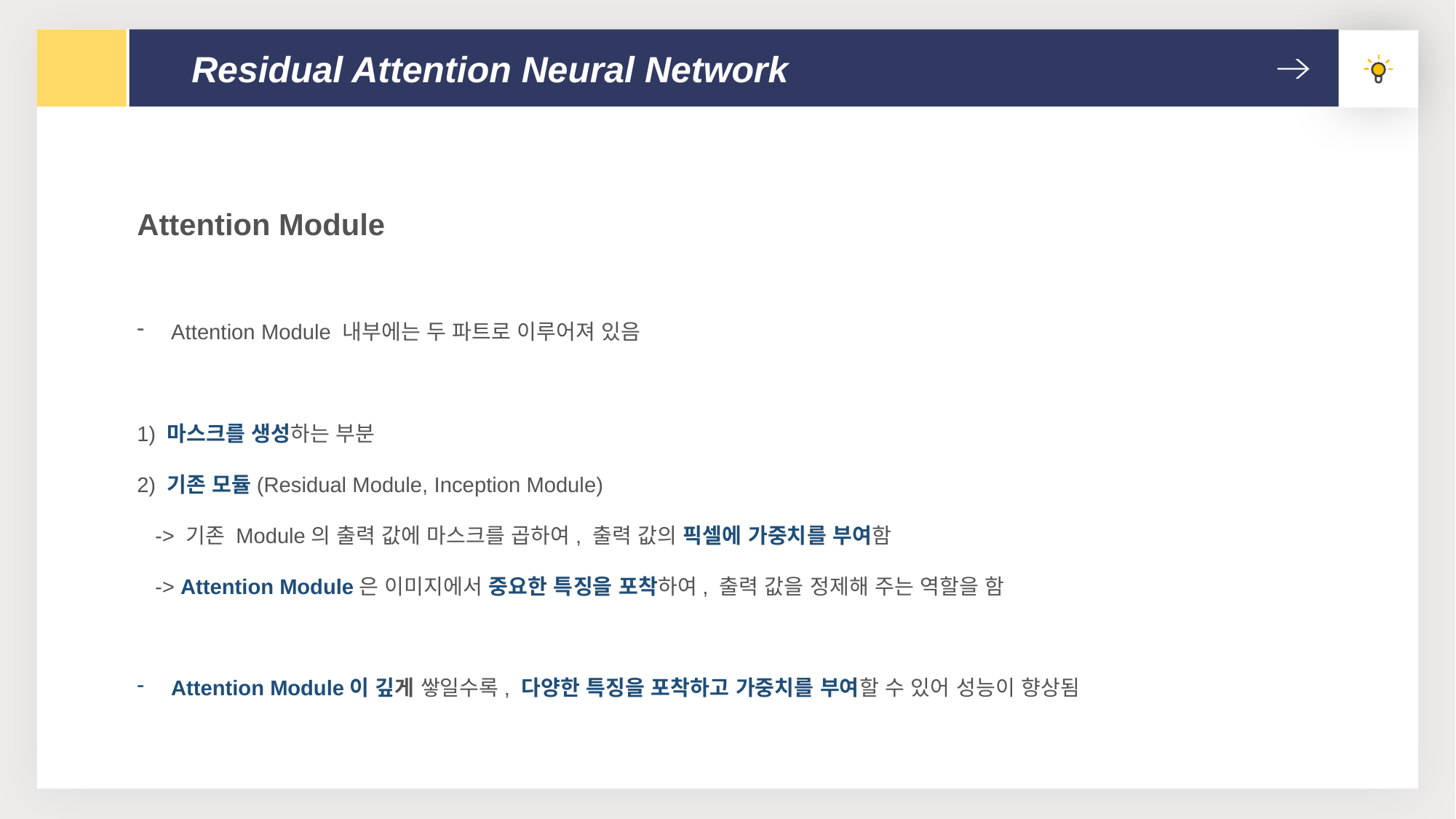

Residual Attention Neural Network

Attention Module

Attention Module 내부에는 두 파트로 이루어져 있음

1) 마스크를 생성하는 부분
2) 기존 모듈(Residual Module, Inception Module)
   -> 기존 Module의 출력 값에 마스크를 곱하여, 출력 값의 픽셀에 가중치를 부여함
   -> Attention Module은 이미지에서 중요한 특징을 포착하여, 출력 값을 정제해 주는 역할을 함

Attention Module이 깊게 쌓일수록, 다양한 특징을 포착하고 가중치를 부여할 수 있어 성능이 향상됨